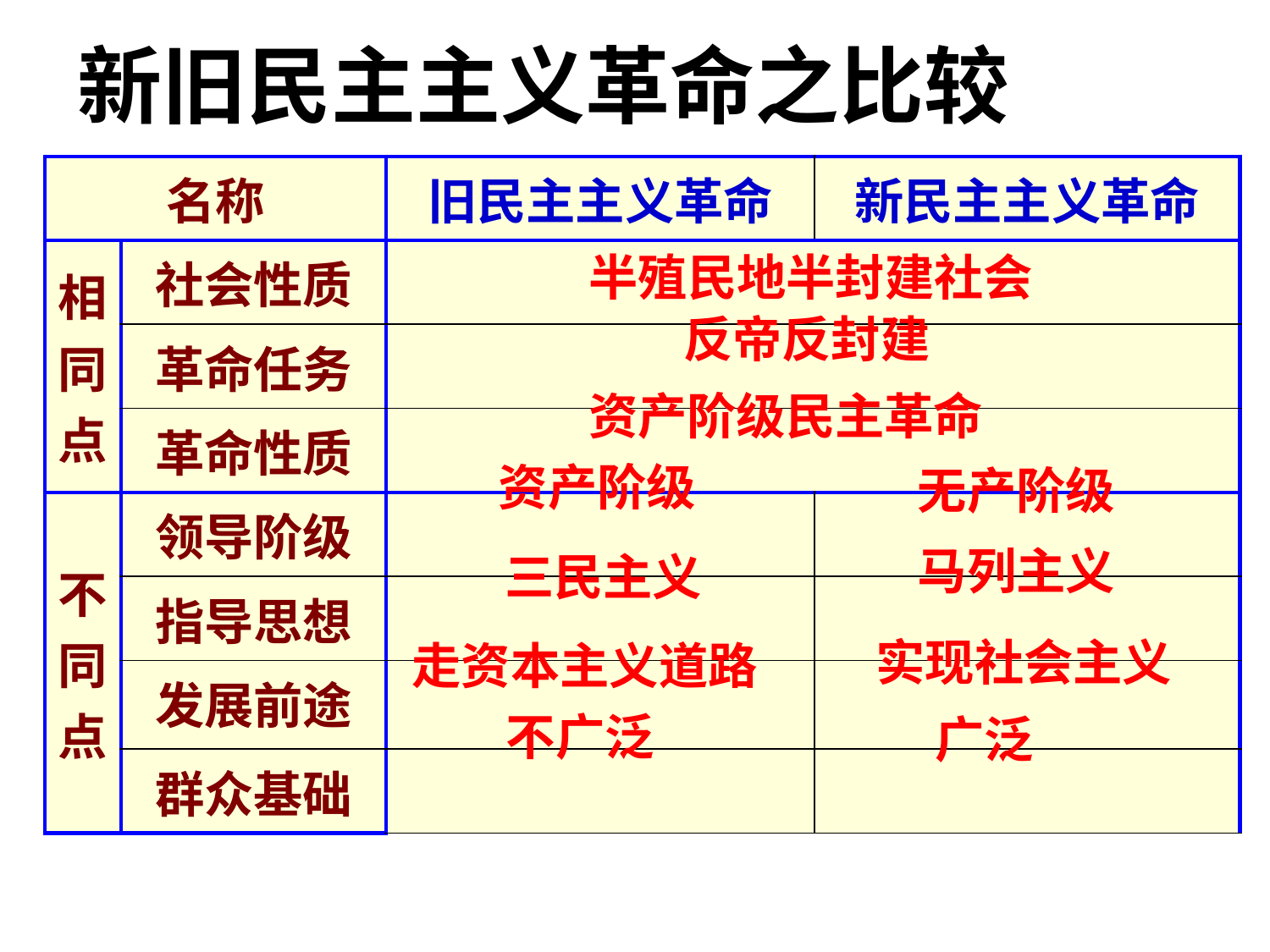

新旧民主主义革命之比较
| 名称 |  | 旧民主主义革命 | 新民主主义革命 |
| --- | --- | --- | --- |
| 相 同 点 | 社会性质 |  |  |
|  | 革命任务 |  |  |
|  | 革命性质 |  |  |
| 不同点 | 领导阶级 |  |  |
|  | 指导思想 |  |  |
|  | 发展前途 |  |  |
|  | 群众基础 |  |  |
半殖民地半封建社会
反帝反封建
资产阶级民主革命
资产阶级
无产阶级
马列主义
三民主义
实现社会主义
走资本主义道路
不广泛
广泛